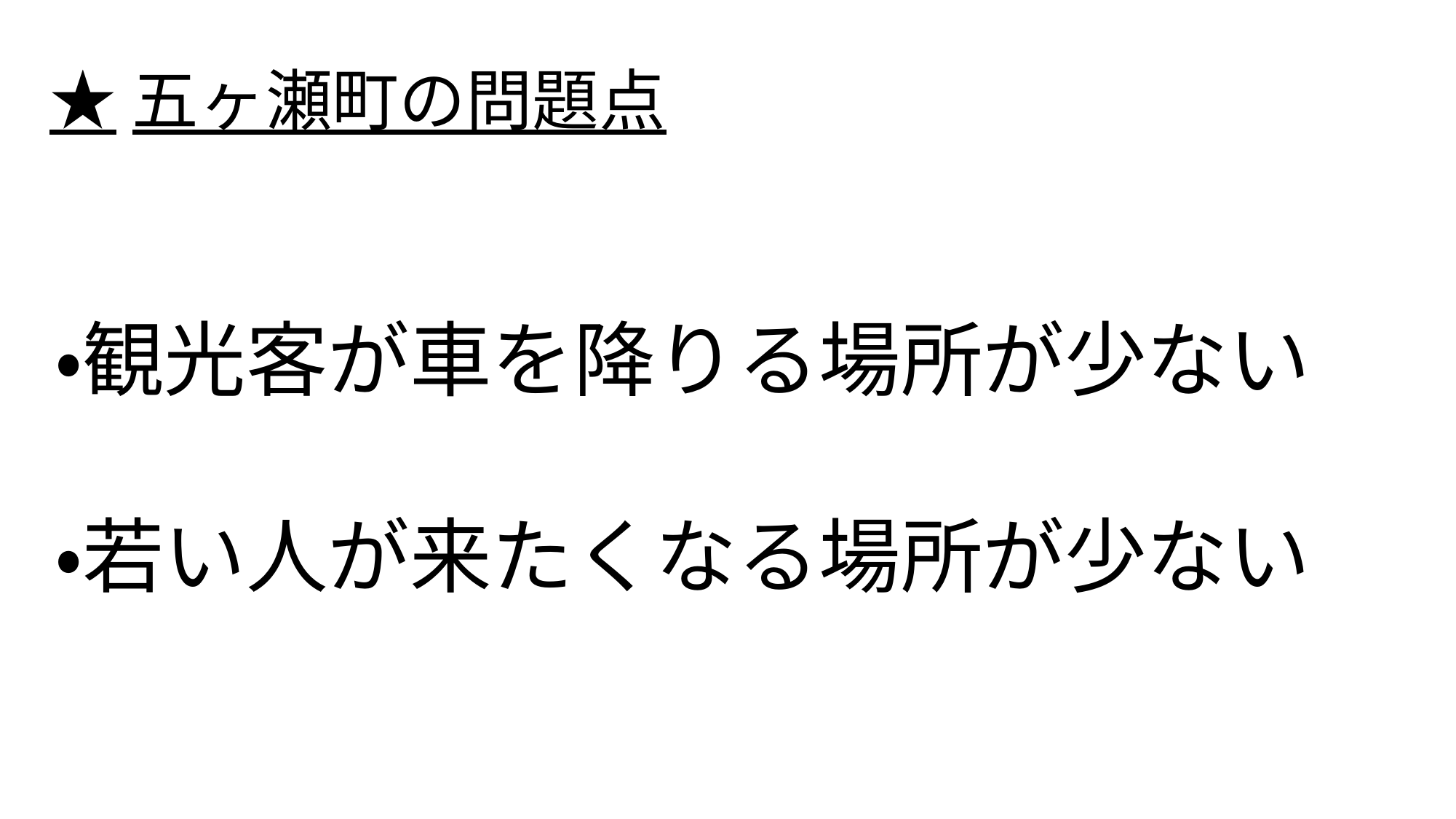

★五ヶ瀬町の問題点
・観光客が車を降りる場所が少ない

・若い人が来たくなる場所が少ない